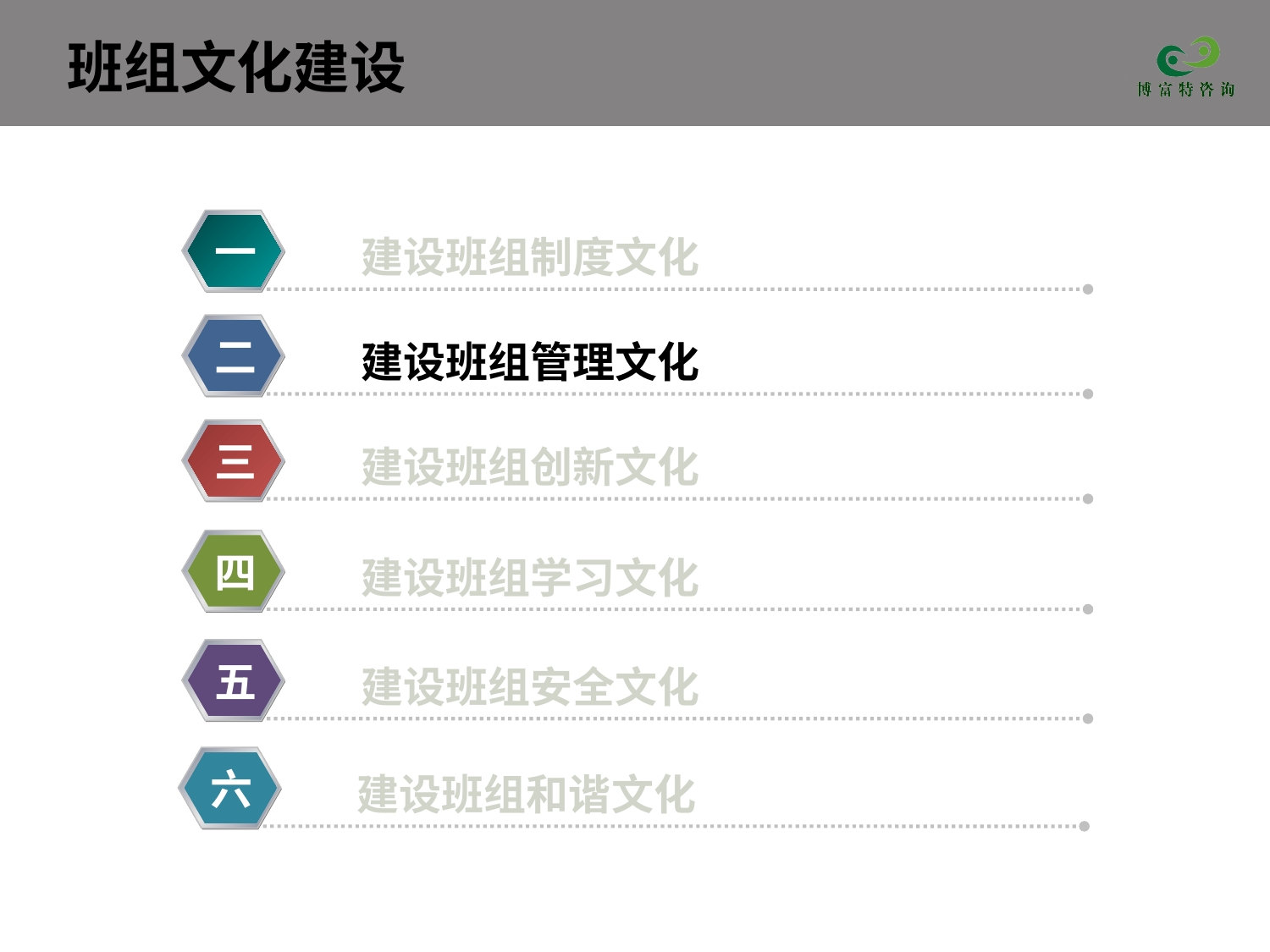

一
建设班组制度文化

二
建设班组管理文化

三
建设班组创新文化

四
建设班组学习文化

五
建设班组安全文化

六
建设班组和谐文化